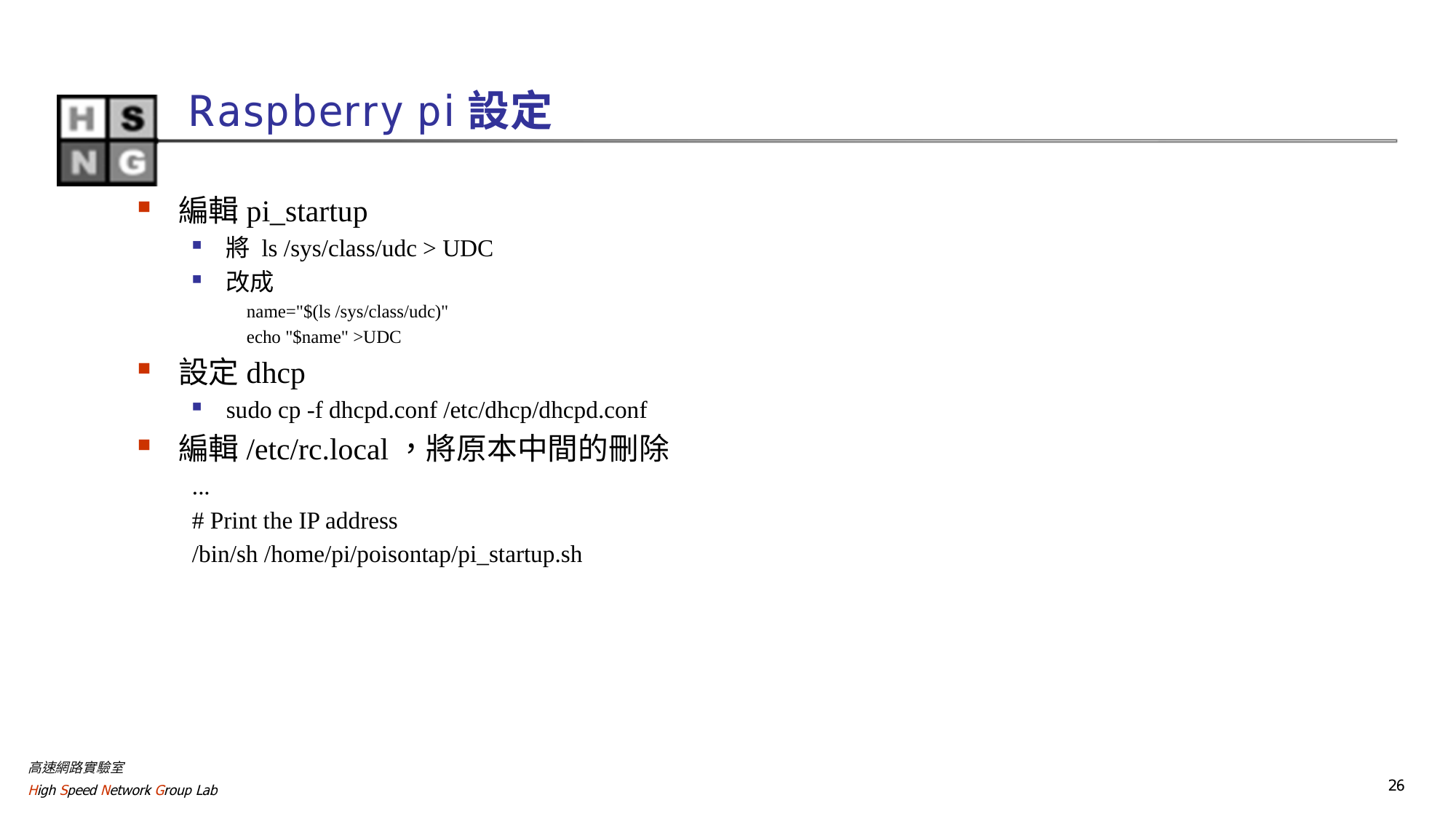

# Raspberry pi設定
編輯pi_startup
將 ls /sys/class/udc > UDC
改成
name="$(ls /sys/class/udc)"
echo "$name" >UDC
設定dhcp
sudo cp -f dhcpd.conf /etc/dhcp/dhcpd.conf
編輯/etc/rc.local，將原本中間的刪除
...
# Print the IP address
/bin/sh /home/pi/poisontap/pi_startup.sh